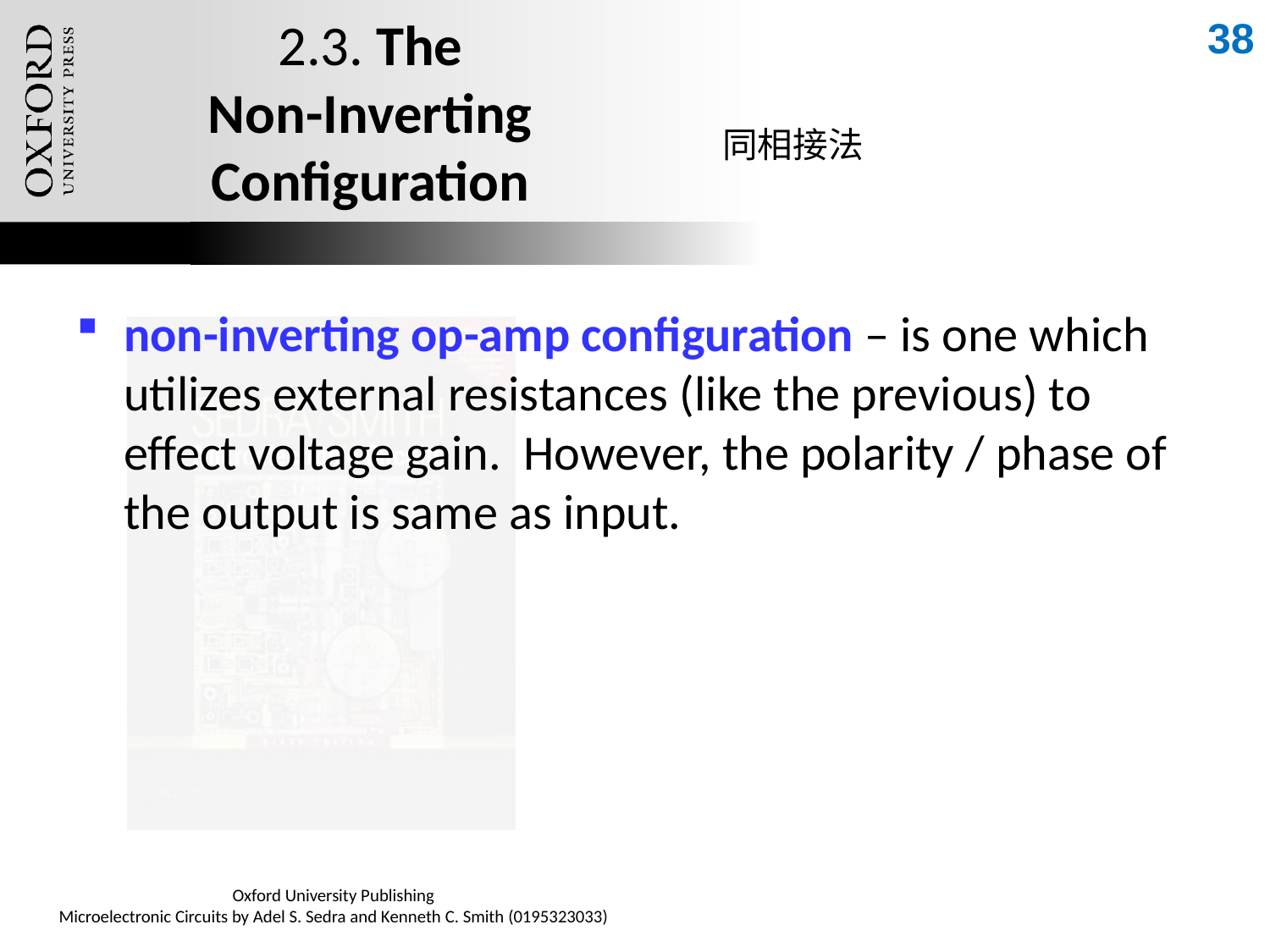

38
# 2.3. The Non-Inverting Configuration
同相接法
non-inverting op-amp configuration – is one which utilizes external resistances (like the previous) to effect voltage gain.  However, the polarity / phase of the output is same as input.

Oxford University Publishing
Microelectronic Circuits by Adel S. Sedra and Kenneth C. Smith (0195323033)